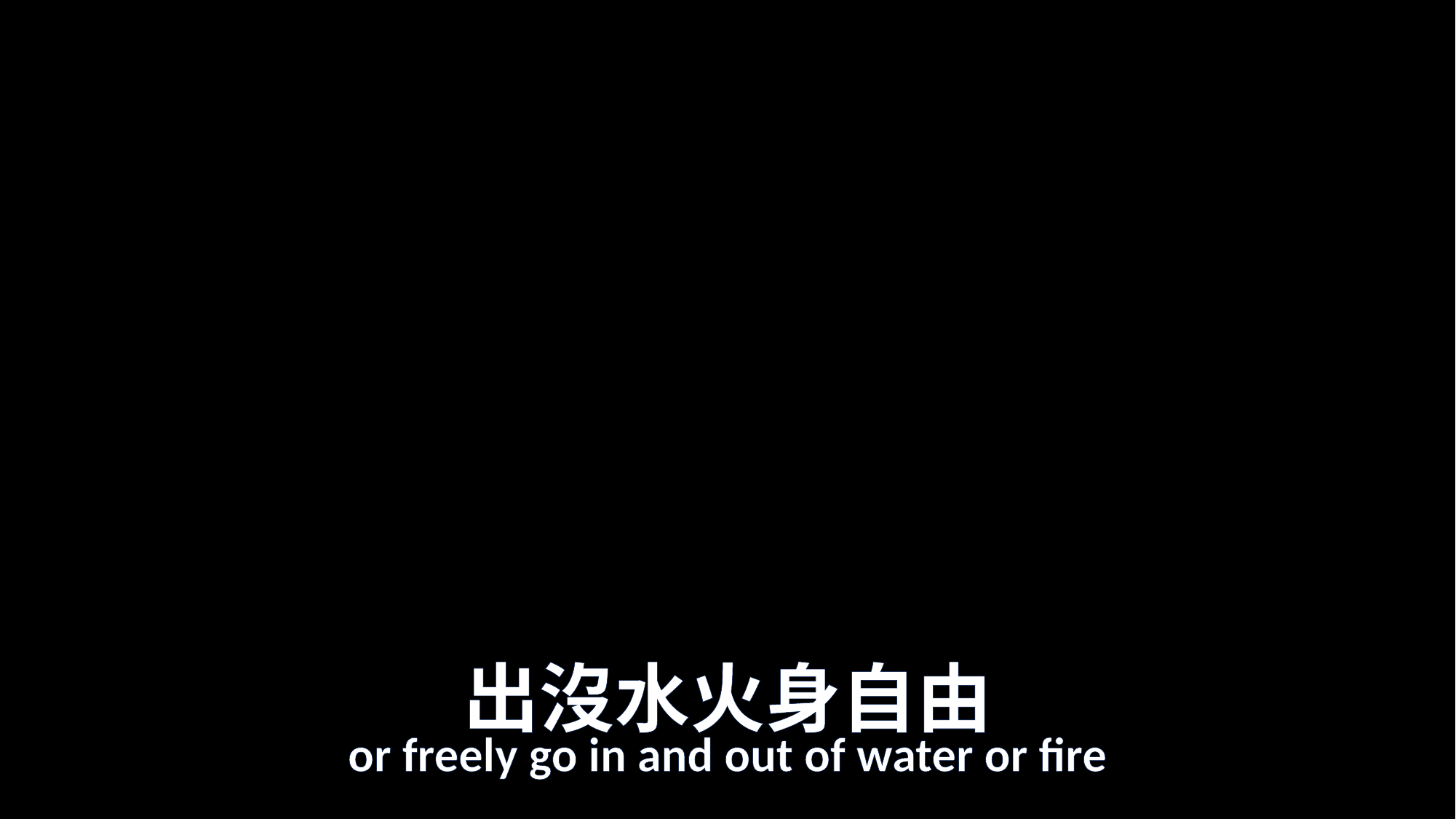

# 出沒水火身自由
or freely go in and out of water or fire